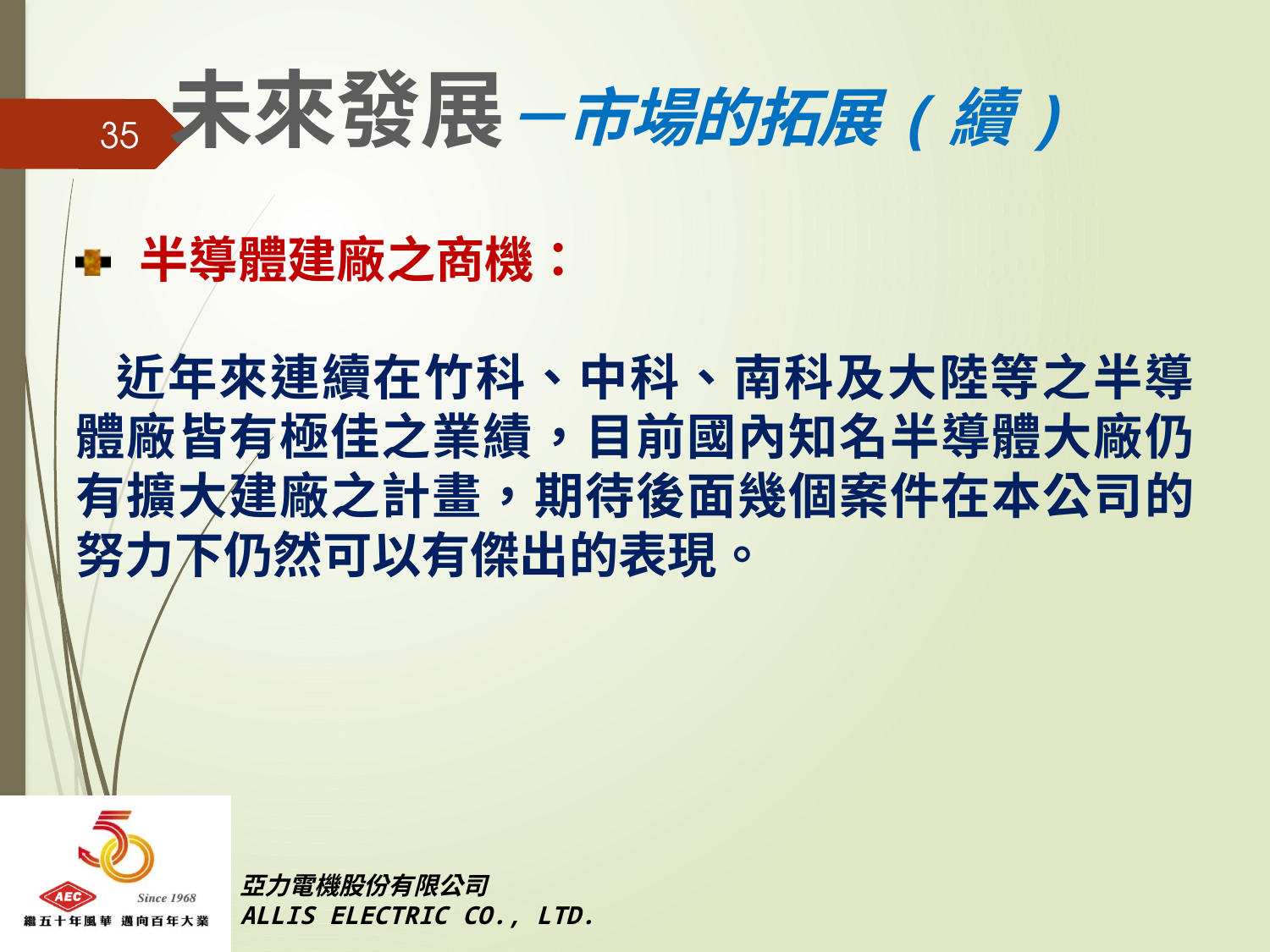

未來發展－市場的拓展(續)
35
半導體建廠之商機：

  近年來連續在竹科、中科、南科及大陸等之半導體廠皆有極佳之業績，目前國內知名半導體大廠仍有擴大建廠之計畫，期待後面幾個案件在本公司的努力下仍然可以有傑出的表現。